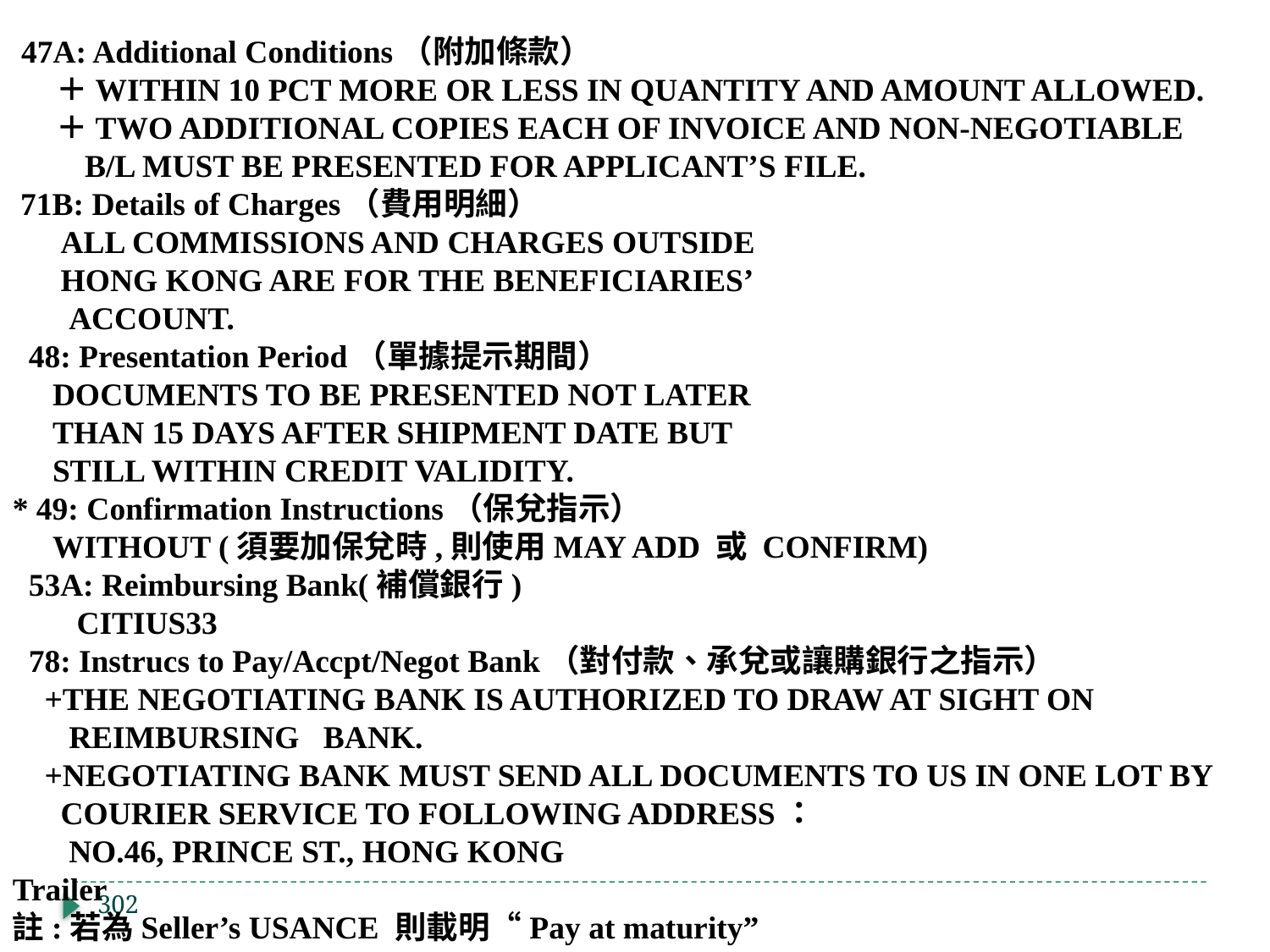

47A: Additional Conditions（附加條款）
     ＋WITHIN 10 PCT MORE OR LESS IN QUANTITY AND AMOUNT ALLOWED.
     ＋TWO ADDITIONAL COPIES EACH OF INVOICE AND NON-NEGOTIABLE
         B/L MUST BE PRESENTED FOR APPLICANT’S FILE.
 71B: Details of Charges（費用明細）
      ALL COMMISSIONS AND CHARGES OUTSIDE
      HONG KONG ARE FOR THE BENEFICIARIES’
       ACCOUNT.
  48: Presentation Period（單據提示期間）
     DOCUMENTS TO BE PRESENTED NOT LATER
     THAN 15 DAYS AFTER SHIPMENT DATE BUT
     STILL WITHIN CREDIT VALIDITY.
* 49: Confirmation Instructions（保兌指示）
     WITHOUT (須要加保兌時,則使用MAY ADD 或 CONFIRM)
  53A: Reimbursing Bank(補償銀行)
        CITIUS33
  78: Instrucs to Pay/Accpt/Negot Bank（對付款、承兌或讓購銀行之指示）
    +THE NEGOTIATING BANK IS AUTHORIZED TO DRAW AT SIGHT ON
       REIMBURSING   BANK.
    +NEGOTIATING BANK MUST SEND ALL DOCUMENTS TO US IN ONE LOT BY
      COURIER SERVICE TO FOLLOWING ADDRESS：
       NO.46, PRINCE ST., HONG KONG
Trailer
註:若為Seller’s USANCE 則載明“Pay at maturity”
302